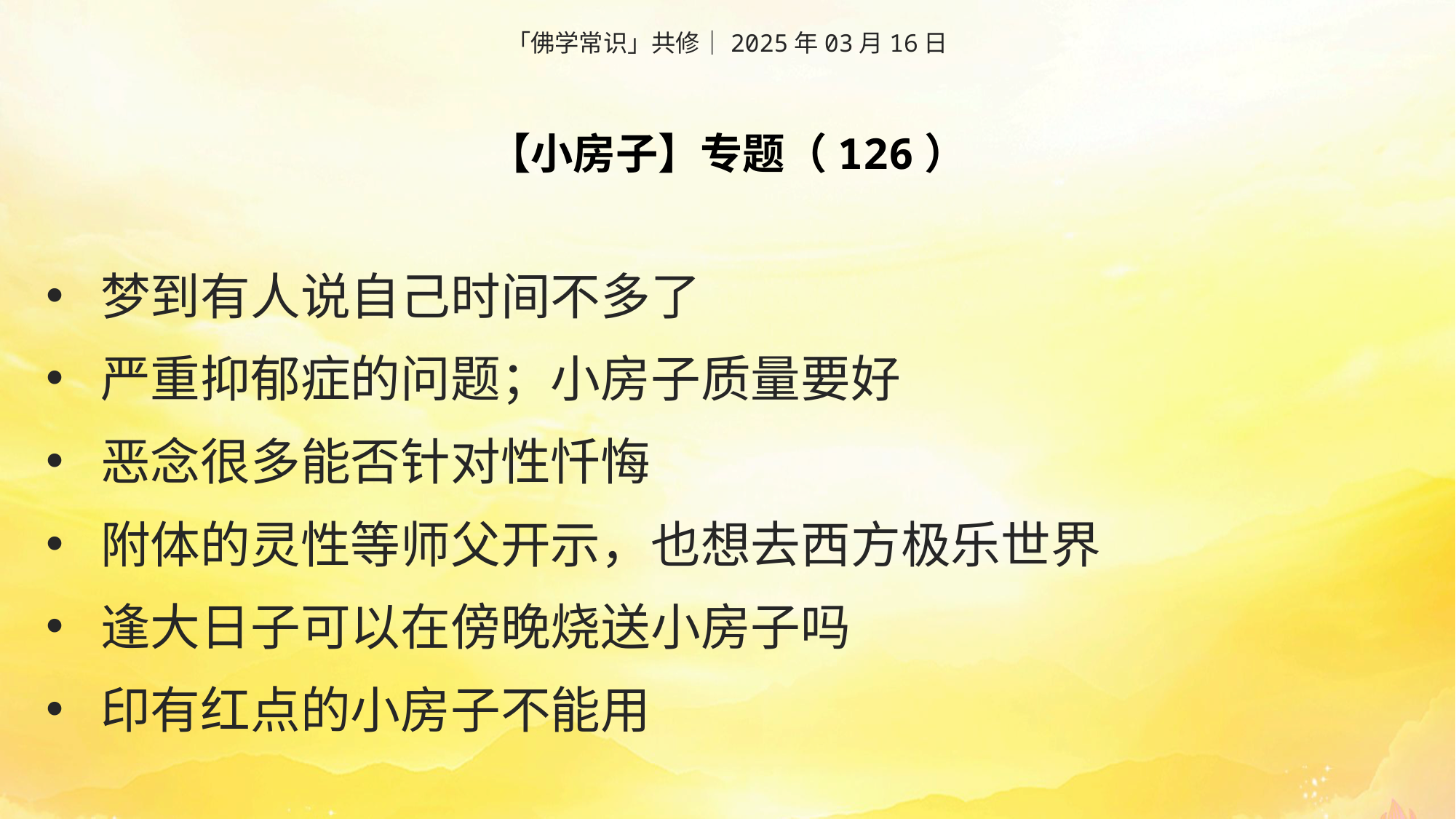

「佛学常识」共修｜2025年03月16日
【小房子】专题（126）

梦到有人说自己时间不多了
严重抑郁症的问题；小房子质量要好
恶念很多能否针对性忏悔
附体的灵性等师父开示，也想去西方极乐世界
逢大日子可以在傍晚烧送小房子吗
印有红点的小房子不能用